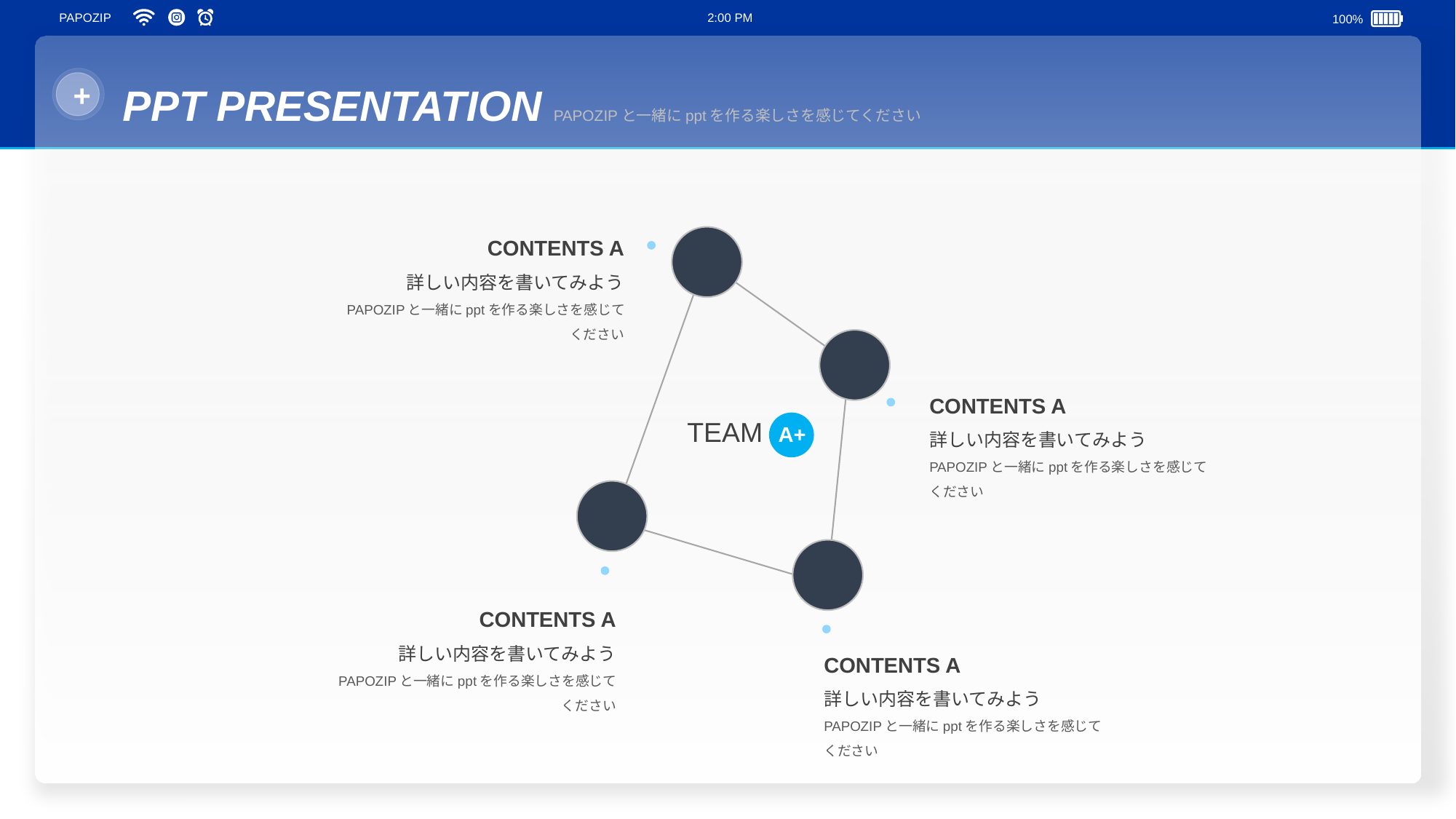

PAPOZIP
2:00 PM
100%

+
PPT PRESENTATION PAPOZIPと一緒にpptを作る楽しさを感じてください
CONTENTS A
詳しい内容を書いてみよう
PAPOZIPと一緒にpptを作る楽しさを感じてください

CONTENTS A
詳しい内容を書いてみよう
PAPOZIPと一緒にpptを作る楽しさを感じてください

TEAM  A+

CONTENTS A
詳しい内容を書いてみよう
PAPOZIPと一緒にpptを作る楽しさを感じてください

CONTENTS A
詳しい内容を書いてみよう
PAPOZIPと一緒にpptを作る楽しさを感じてください